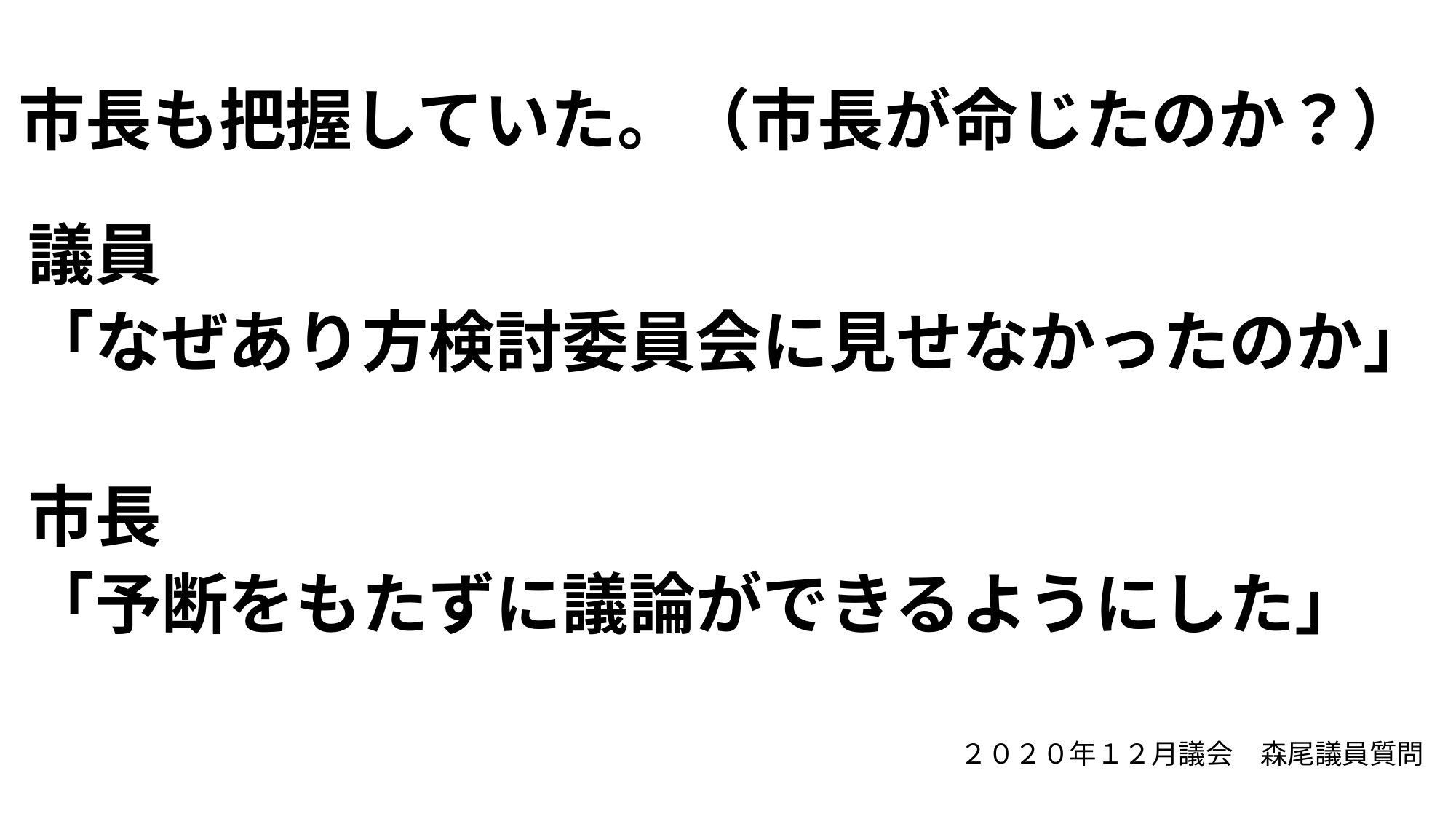

# 市長も把握していた。（市長が命じたのか？）
議員
「なぜあり方検討委員会に見せなかったのか」

市長
「予断をもたずに議論ができるようにした」

２０２０年１２月議会　森尾議員質問